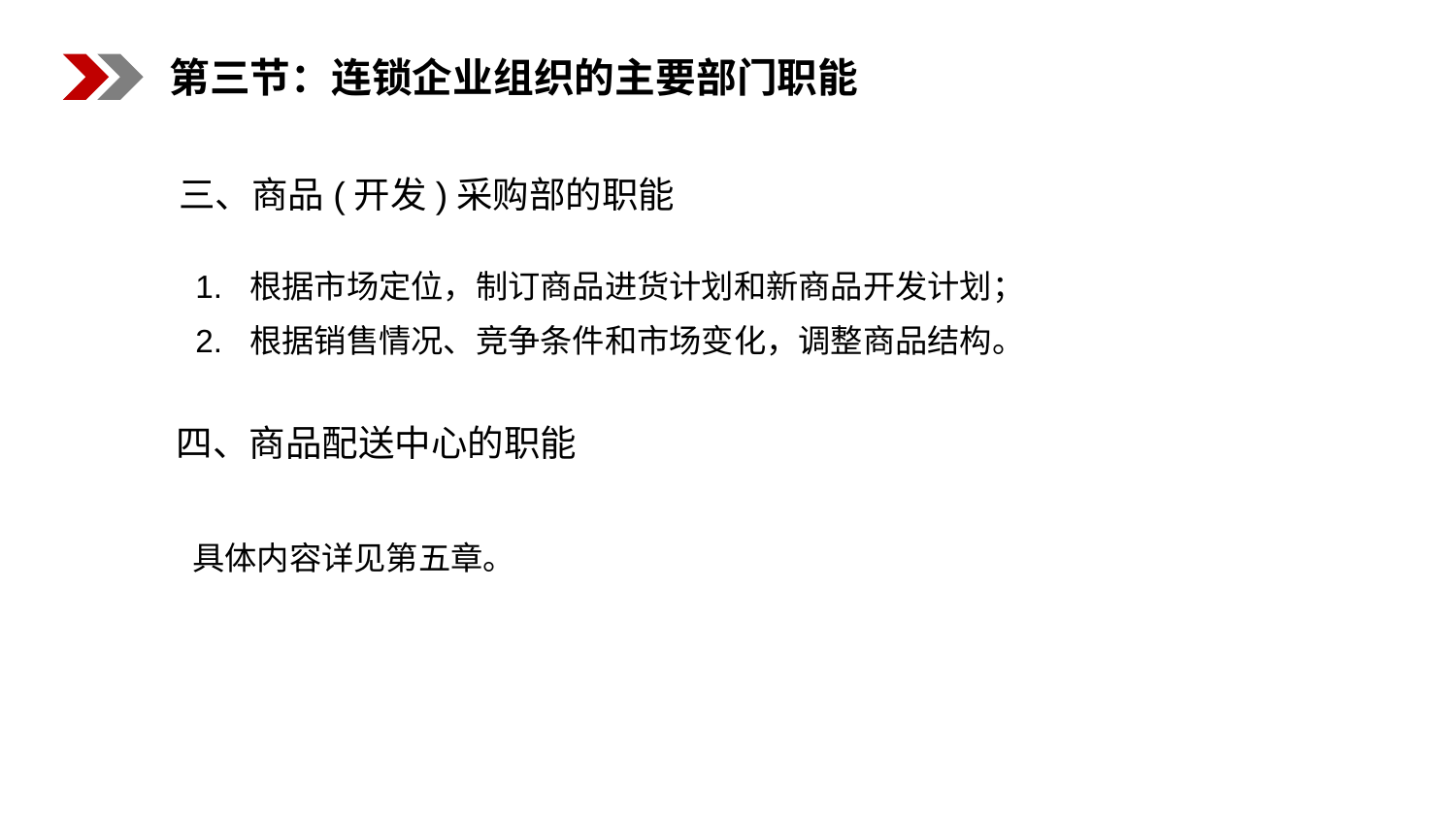

第三节：连锁企业组织的主要部门职能

三、商品(开发)采购部的职能
根据市场定位，制订商品进货计划和新商品开发计划；
根据销售情况、竞争条件和市场变化，调整商品结构。
四、商品配送中心的职能
具体内容详见第五章。